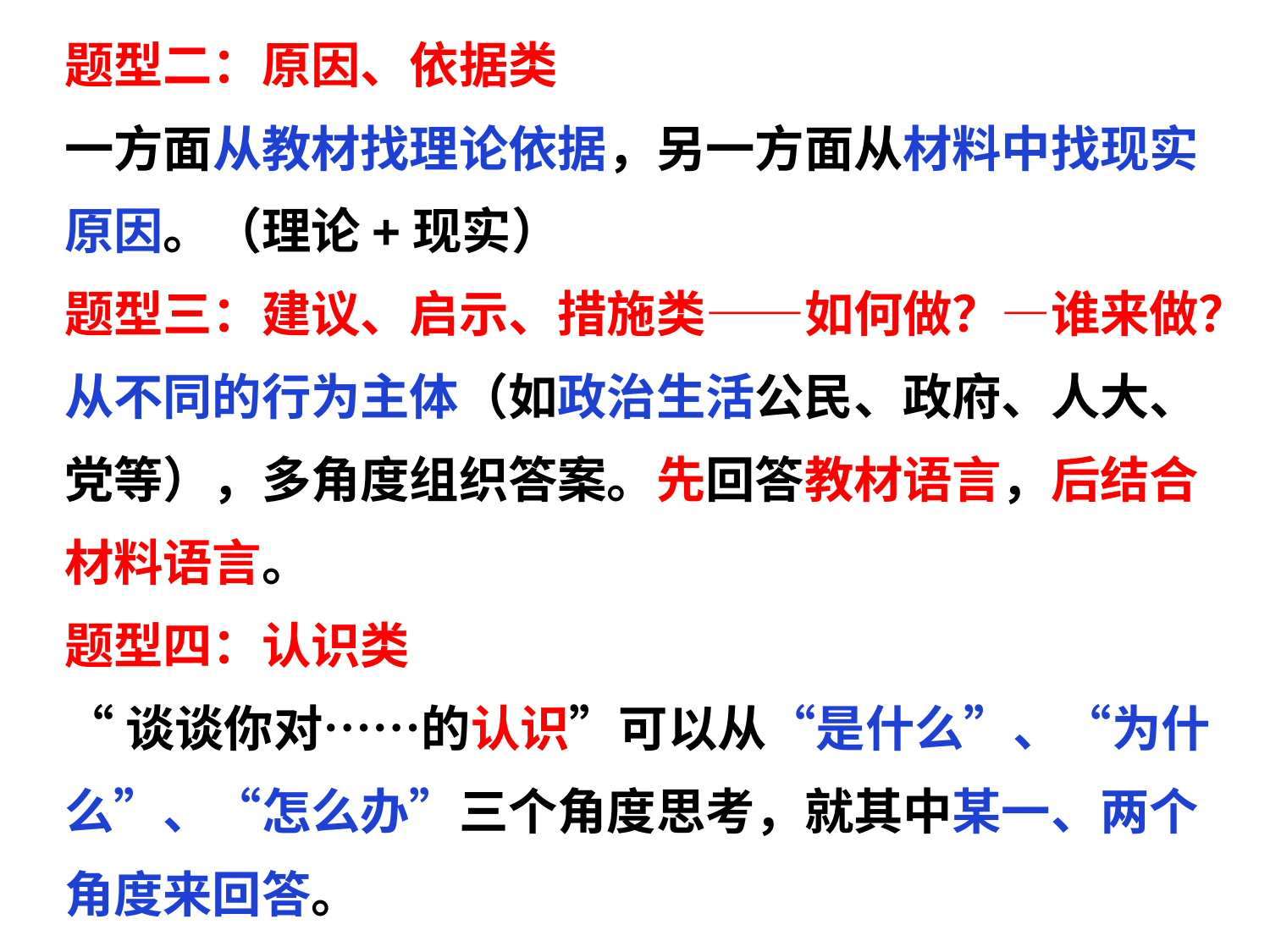

题型二：原因、依据类
一方面从教材找理论依据，另一方面从材料中找现实原因。（理论+现实）
题型三：建议、启示、措施类——如何做？—谁来做？
从不同的行为主体（如政治生活公民、政府、人大、党等），多角度组织答案。先回答教材语言，后结合材料语言。
题型四：认识类
“谈谈你对……的认识”可以从“是什么”、“为什么”、“怎么办”三个角度思考，就其中某一、两个角度来回答。